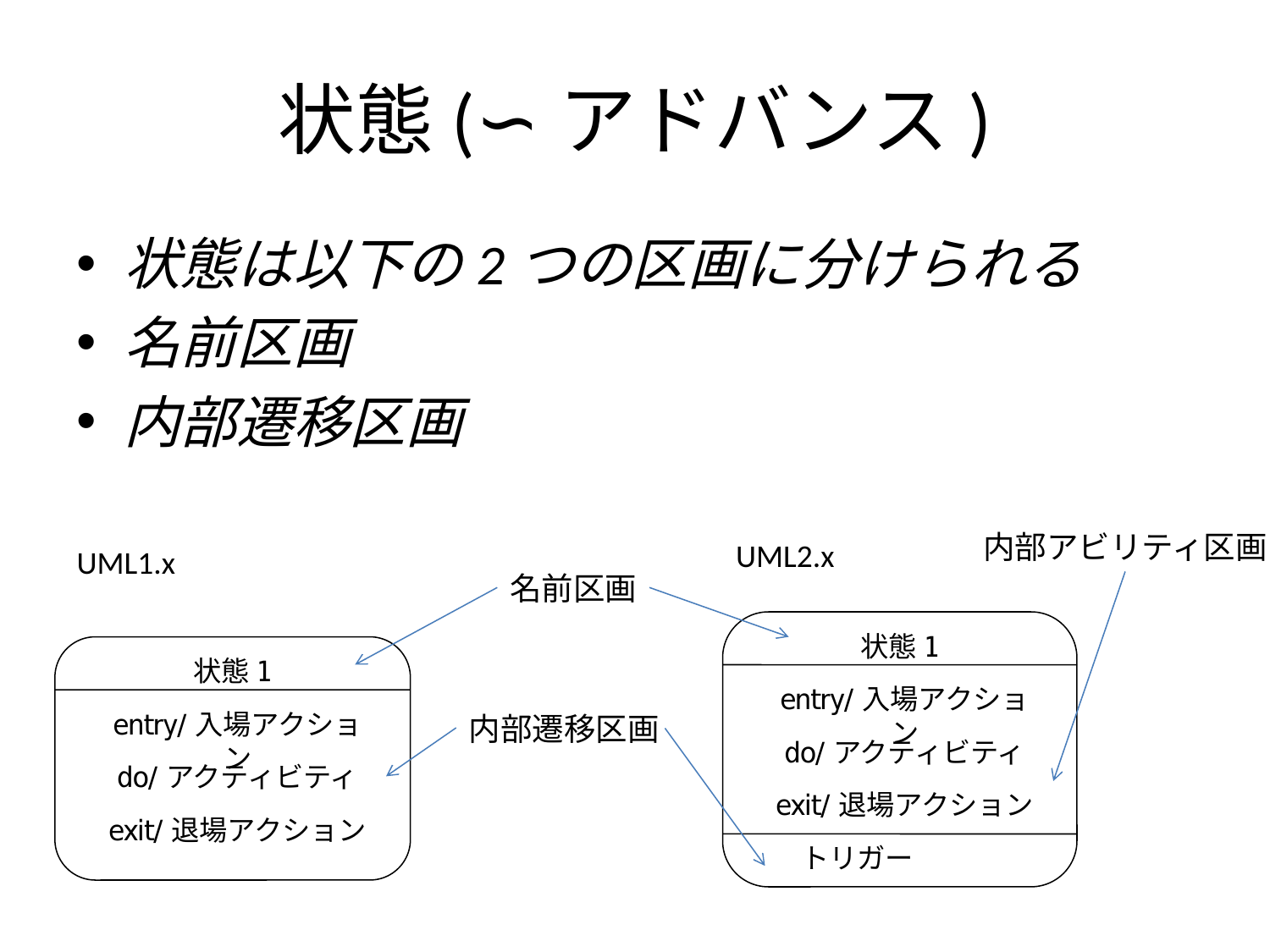

# 状態(∽アドバンス)
状態は以下の2つの区画に分けられる
名前区画
内部遷移区画
内部アビリティ区画
UML2.x
UML1.x
名前区画

状態1

状態1

entry/入場アクション

entry/入場アクション
内部遷移区画
do/アクティビティ
do/アクティビティ
exit/退場アクション
exit/退場アクション

トリガー